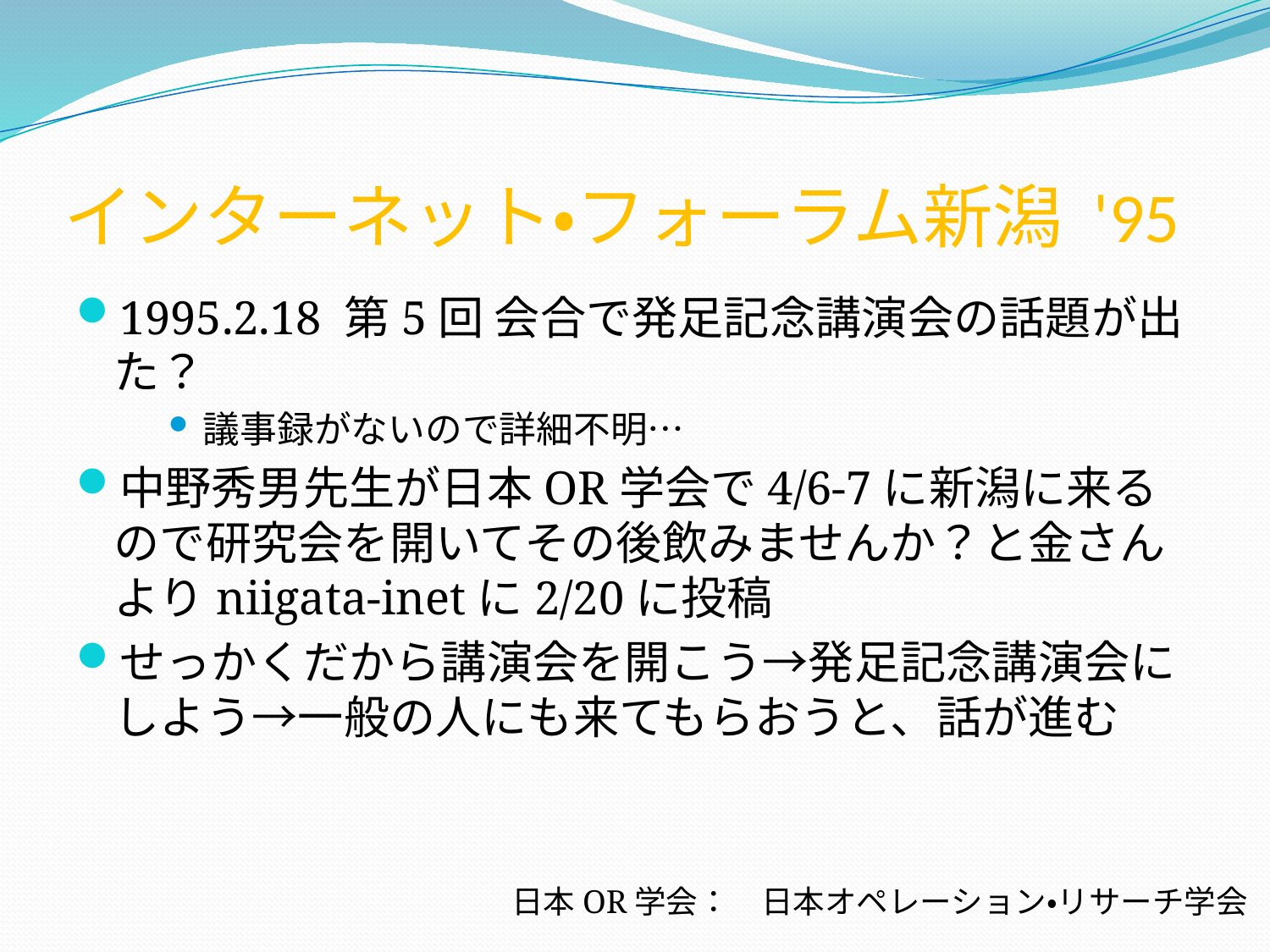

# インターネット・フォーラム新潟 '95
1995.2.18 第5回 会合で発足記念講演会の話題が出た？
議事録がないので詳細不明…
中野秀男先生が日本OR学会で4/6-7に新潟に来るので研究会を開いてその後飲みませんか？と金さんよりniigata-inetに2/20に投稿
せっかくだから講演会を開こう→発足記念講演会にしよう→一般の人にも来てもらおうと、話が進む
日本OR学会：　日本オペレーション・リサーチ学会